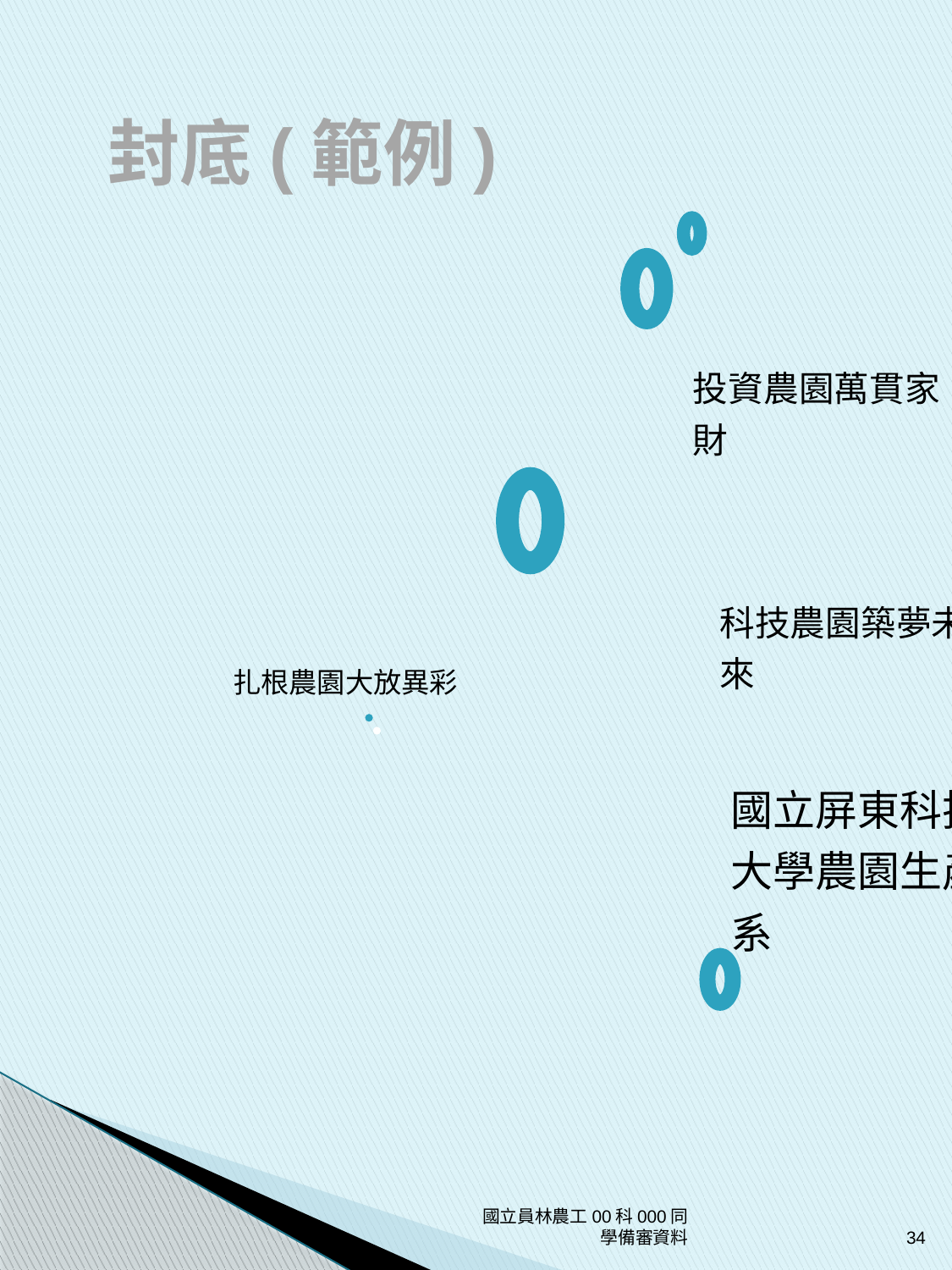

# 封底(範例)
國立屏東科技大學農園生產系
扎根農園大放異彩
投資農園萬貫家財
科技農園築夢未來
國立員林農工00科000同學備審資料
34